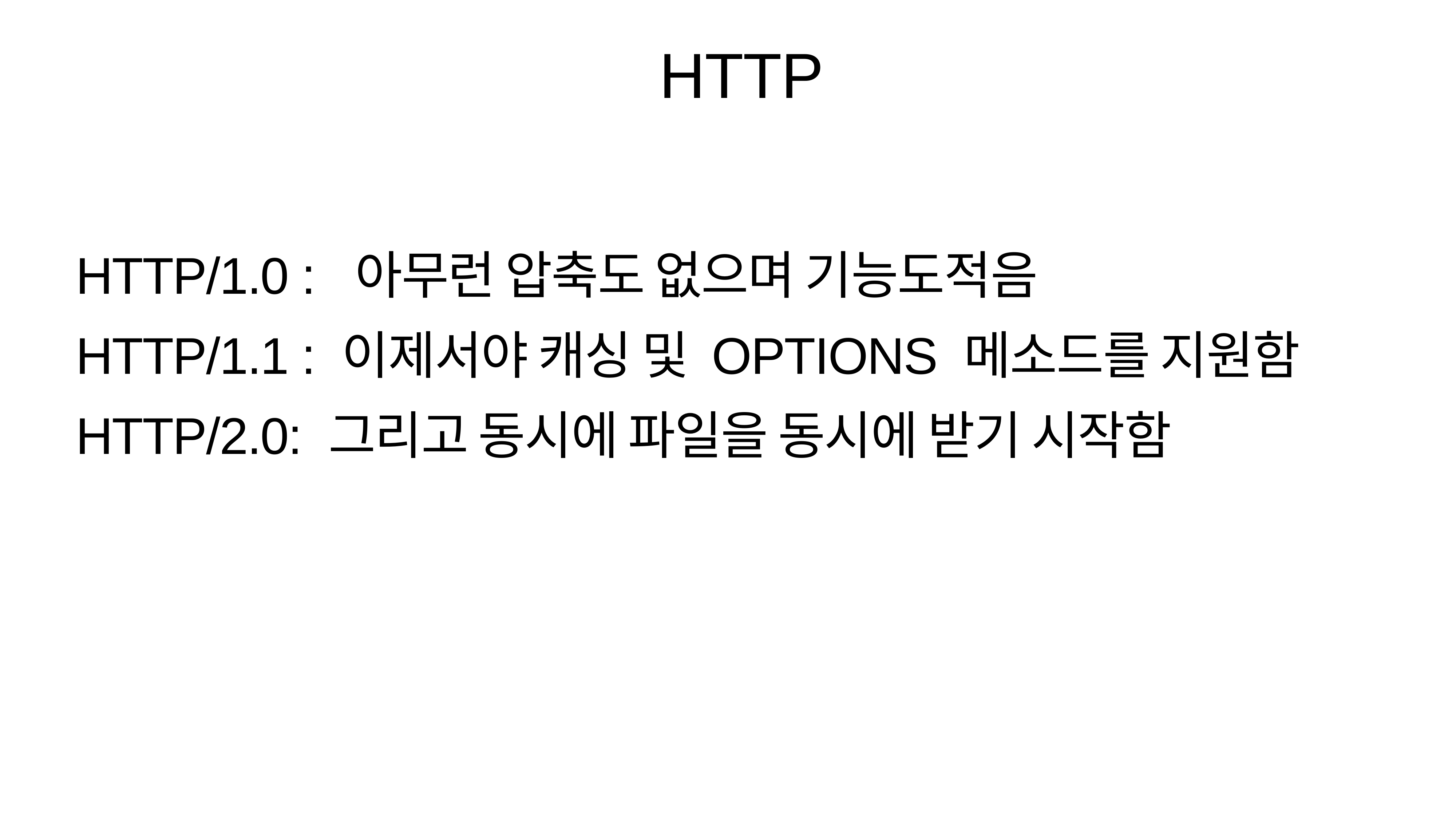

# HTTP
HTTP/1.0 :  아무런 압축도 없으며 기능도적음
HTTP/1.1 : 이제서야 캐싱 및 OPTIONS 메소드를 지원함
HTTP/2.0: 그리고 동시에 파일을 동시에 받기 시작함